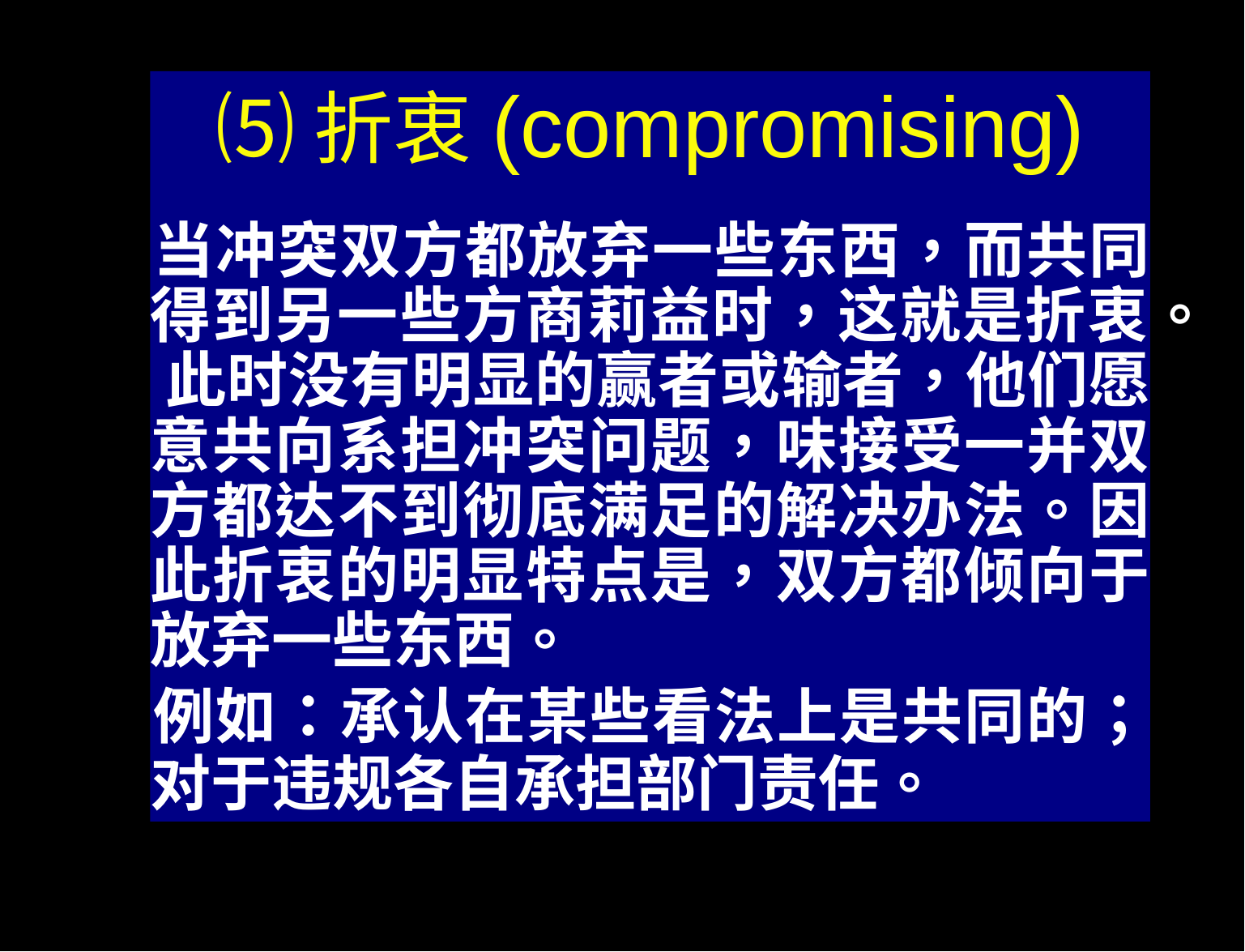

⑸折衷(compromising)
当冲突双方都放弃一些东西，而共同 得到另一些方商莉益时，这就是折衷。 此时没有明显的赢者或输者，他们愿 意共向系担冲突问题，味接受一并双 方都达不到彻底满足的解决办法。因 此折衷的明显特点是，双方都倾向于 放弃一些东西。
例如：承认在某些看法上是共同的； 对于违规各自承担部门责任。